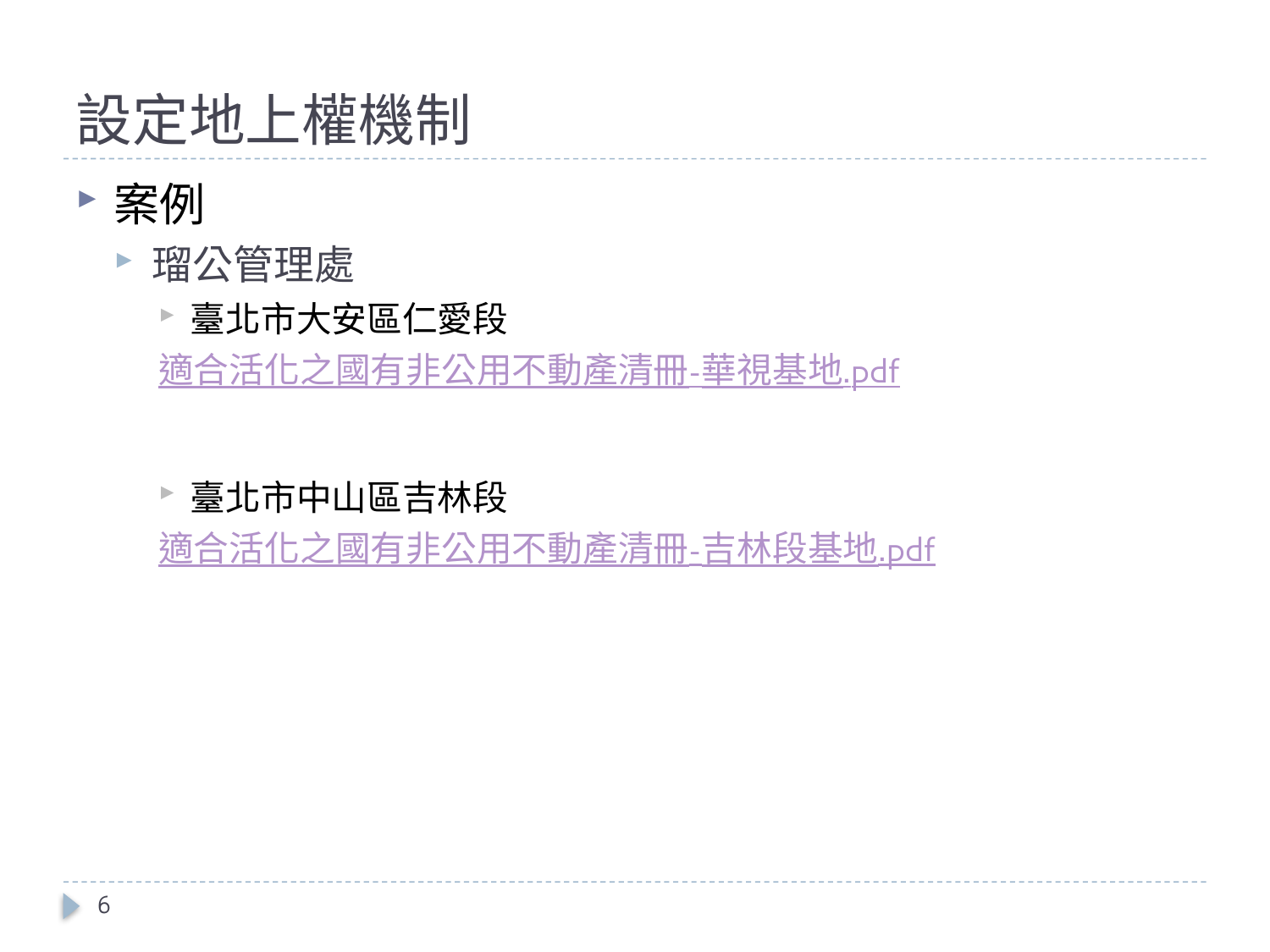

# 設定地上權機制
案例
瑠公管理處
臺北市大安區仁愛段
適合活化之國有非公用不動產清冊-華視基地.pdf

臺北市中山區吉林段
適合活化之國有非公用不動產清冊-吉林段基地.pdf
6